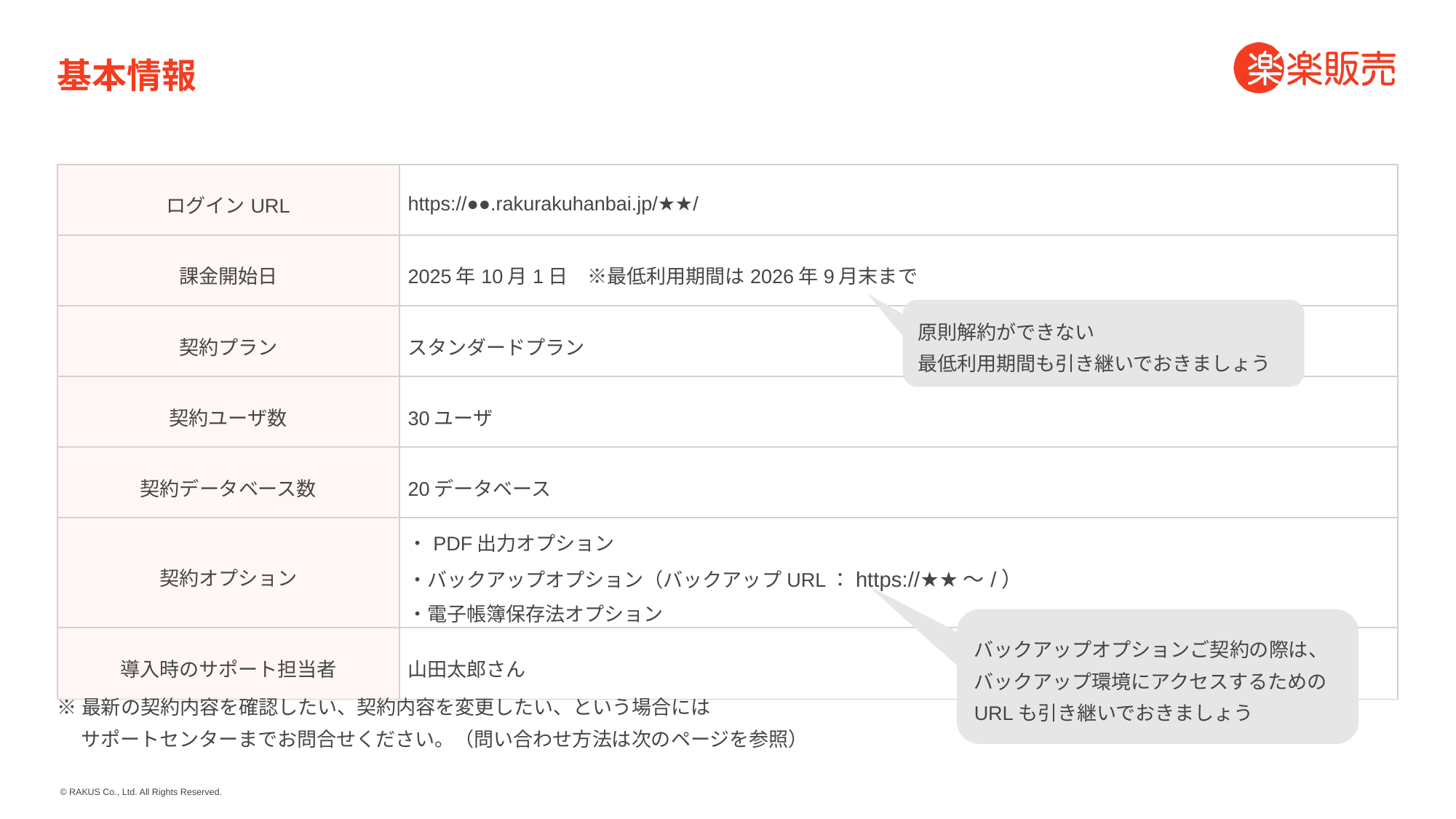

# 基本情報
| ログインURL | https://●●.rakurakuhanbai.jp/★★/ |
| --- | --- |
| 課金開始日 | 2025年10月1日　※最低利用期間は2026年9月末まで |
| 契約プラン | スタンダードプラン |
| 契約ユーザ数 | 30ユーザ |
| 契約データベース数 | 20データベース |
| 契約オプション | ・PDF出力オプション ・バックアップオプション（バックアップURL：https://★★～/） ・電子帳簿保存法オプション |
| 導入時のサポート担当者 | 山田太郎さん |
原則解約ができない
最低利用期間も引き継いでおきましょう
バックアップオプションご契約の際は、
バックアップ環境にアクセスするための
URLも引き継いでおきましょう
※最新の契約内容を確認したい、契約内容を変更したい、という場合には
　 サポートセンターまでお問合せください。（問い合わせ方法は次のページを参照）